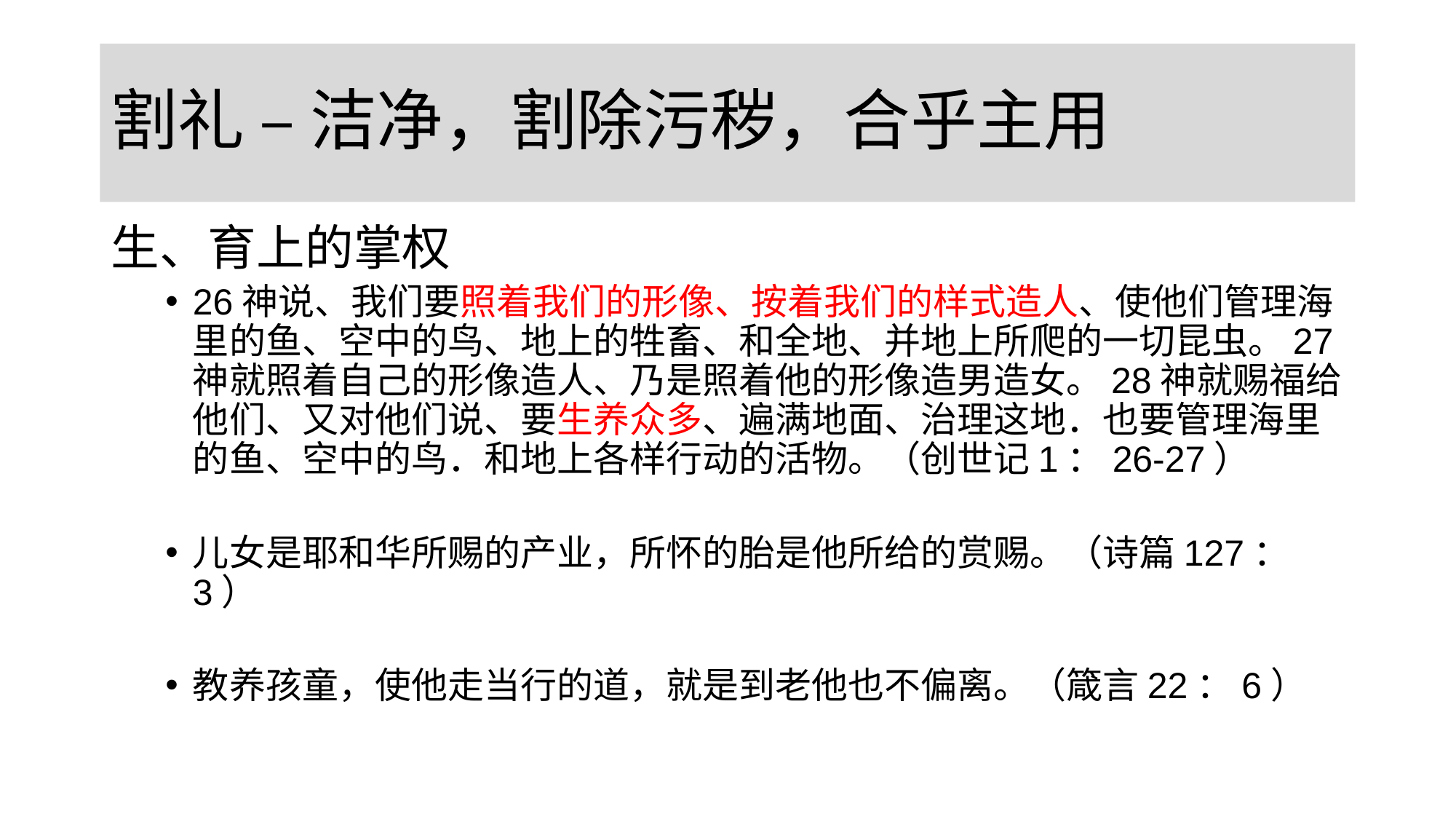

# 割礼 – 洁净，割除污秽，合乎主用
生、育上的掌权
26神说、我们要照着我们的形像、按着我们的样式造人、使他们管理海里的鱼、空中的鸟、地上的牲畜、和全地、并地上所爬的一切昆虫。27神就照着自己的形像造人、乃是照着他的形像造男造女。28神就赐福给他们、又对他们说、要生养众多、遍满地面、治理这地．也要管理海里的鱼、空中的鸟．和地上各样行动的活物。（创世记1：26-27）

儿女是耶和华所赐的产业，所怀的胎是他所给的赏赐。（诗篇127：3）

教养孩童，使他走当行的道，就是到老他也不偏离。（箴言22：6）